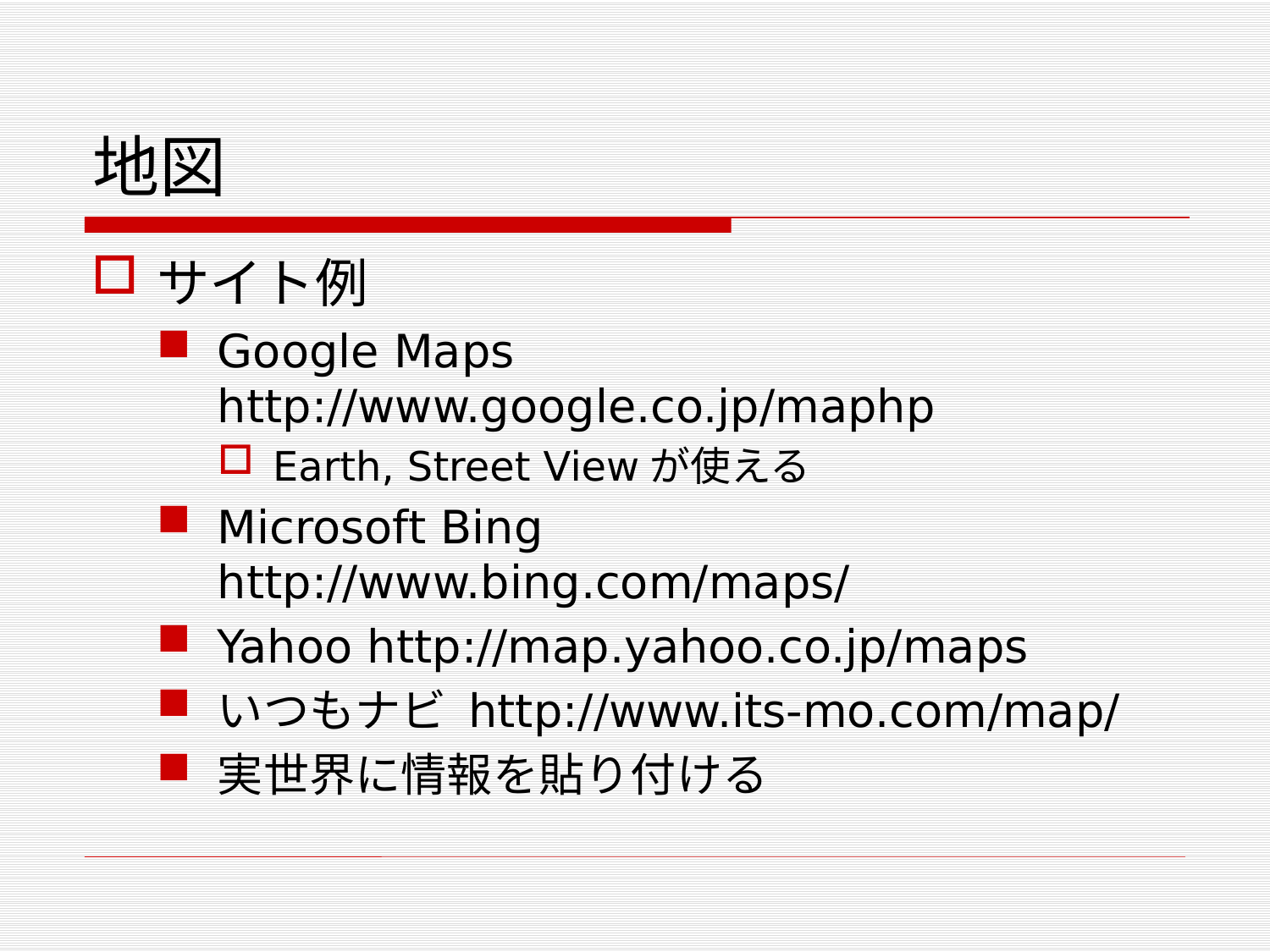

# 地図
サイト例
Google Maps http://www.google.co.jp/maphp
Earth, Street Viewが使える
Microsoft Bing http://www.bing.com/maps/
Yahoo http://map.yahoo.co.jp/maps
いつもナビ http://www.its-mo.com/map/
実世界に情報を貼り付ける